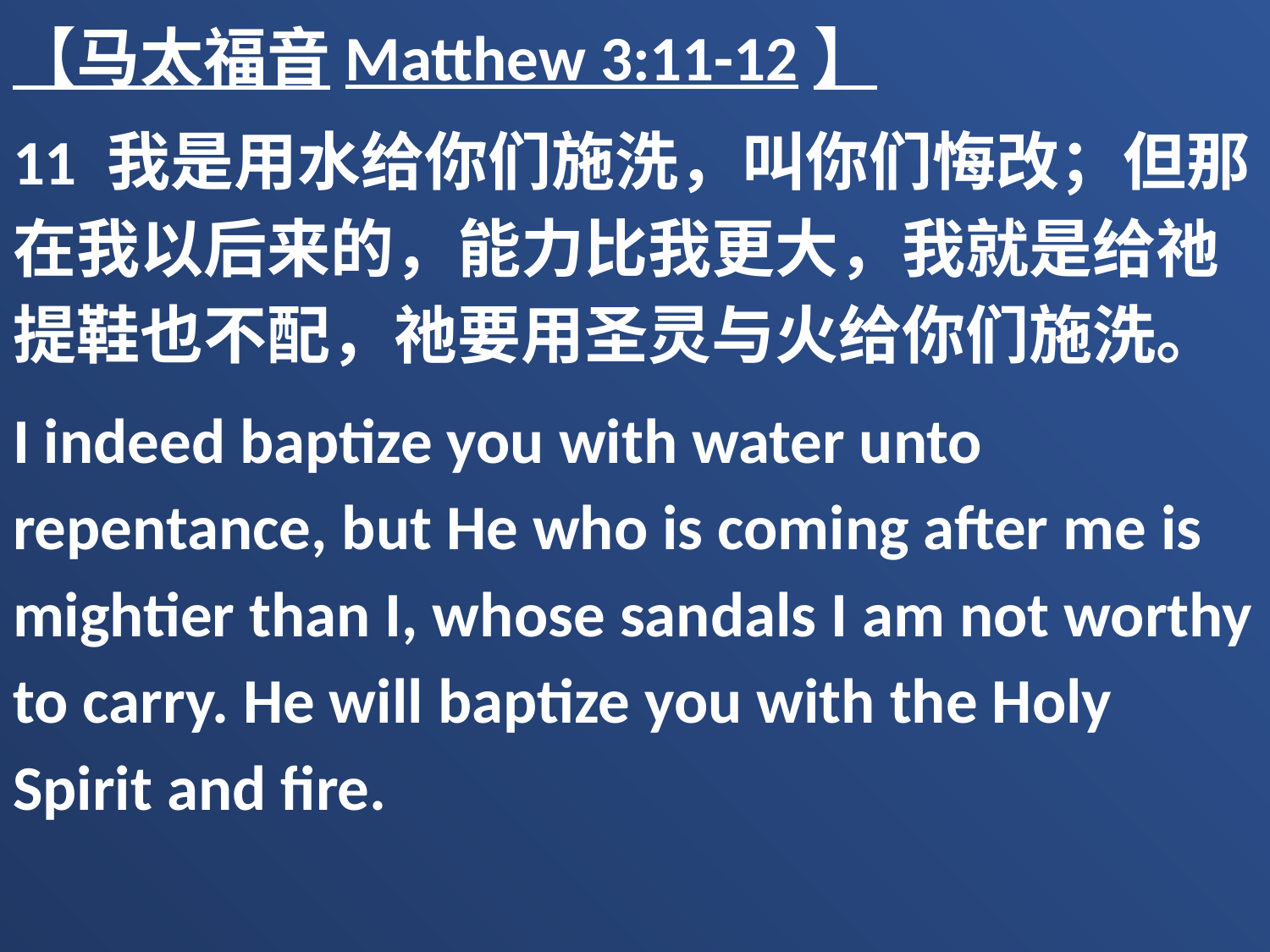

【马太福音Matthew 3:11-12】
11 我是用水给你们施洗，叫你们悔改；但那在我以后来的，能力比我更大，我就是给祂提鞋也不配，祂要用圣灵与火给你们施洗。
I indeed baptize you with water unto repentance, but He who is coming after me is mightier than I, whose sandals I am not worthy to carry. He will baptize you with the Holy Spirit and fire.